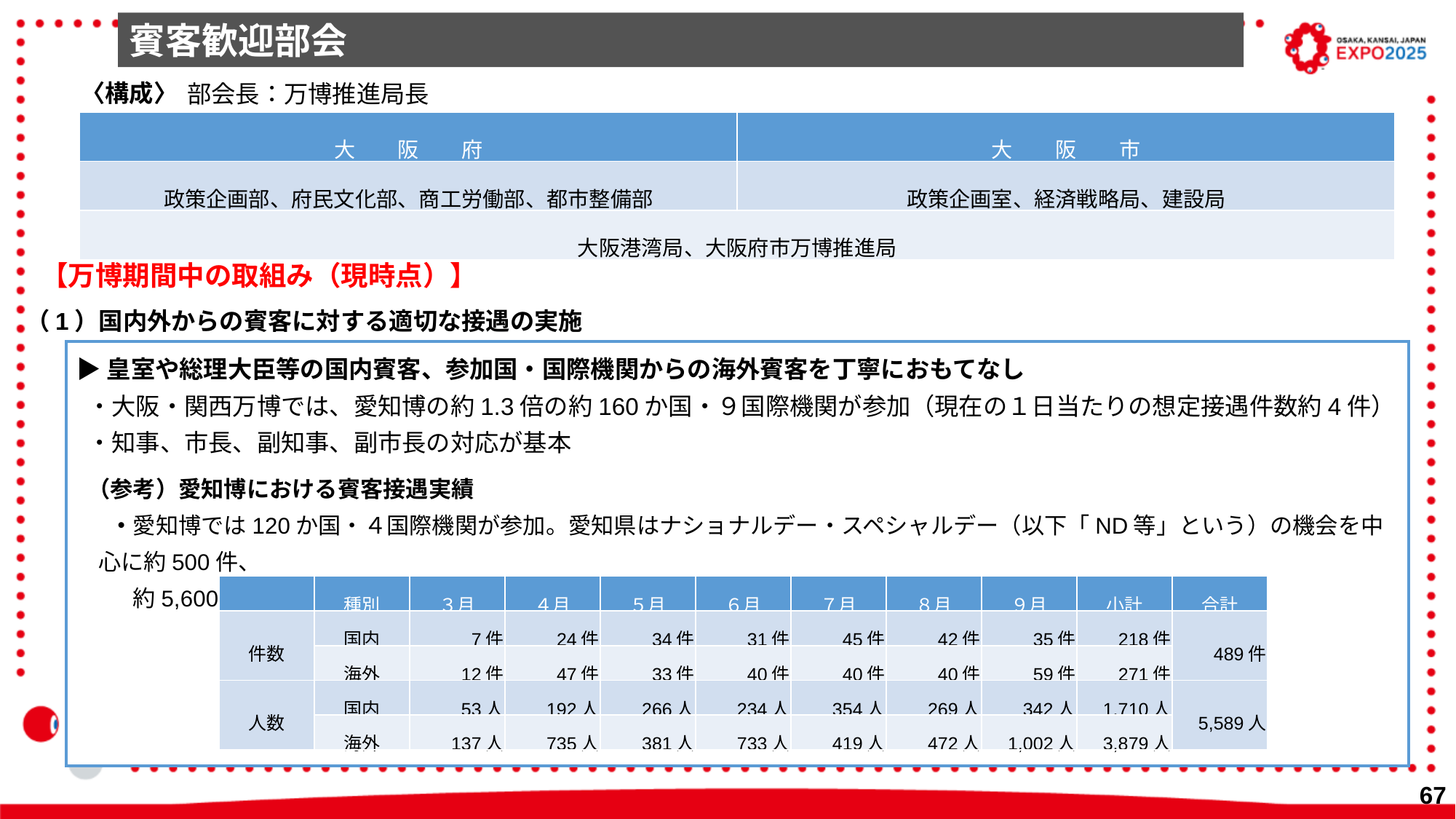

賓客歓迎部会

　部会長：万博推進局長
〈構成〉
| 大　　阪　　府 | 大　　阪　　市 |
| --- | --- |
| 政策企画部、府民文化部、商工労働部、都市整備部 | 政策企画室、経済戦略局、建設局 |
| 大阪港湾局、大阪府市万博推進局 |  |
【万博期間中の取組み（現時点）】
（1）国内外からの賓客に対する適切な接遇の実施
▶皇室や総理大臣等の国内賓客、参加国・国際機関からの海外賓客を丁寧におもてなし
・大阪・関西万博では、愛知博の約1.3倍の約160か国・９国際機関が参加（現在の１日当たりの想定接遇件数約4件）
・知事、市長、副知事、副市長の対応が基本
（参考）愛知博における賓客接遇実績
　・愛知博では120か国・４国際機関が参加。愛知県はナショナルデー・スペシャルデー（以下「ND等」という）の機会を中心に約500件、
　　約5,600人に対し賓客接遇を実施。６か月の開催期間中104日接遇対応

|  | 種別 | ３月 | ４月 | ５月 | ６月 | ７月 | ８月 | ９月 | 小計 | 合計 |
| --- | --- | --- | --- | --- | --- | --- | --- | --- | --- | --- |
| 件数 | 国内 | 7件 | 24件 | 34件 | 31件 | 45件 | 42件 | 35件 | 218件 | 489件 |
|  | 海外 | 12件 | 47件 | 33件 | 40件 | 40件 | 40件 | 59件 | 271件 |  |
| 人数 | 国内 | 53人 | 192人 | 266人 | 234人 | 354人 | 269人 | 342人 | 1,710人 | 5,589人 |
|  | 海外 | 137人 | 735人 | 381人 | 733人 | 419人 | 472人 | 1,002人 | 3,879人 |  |
67